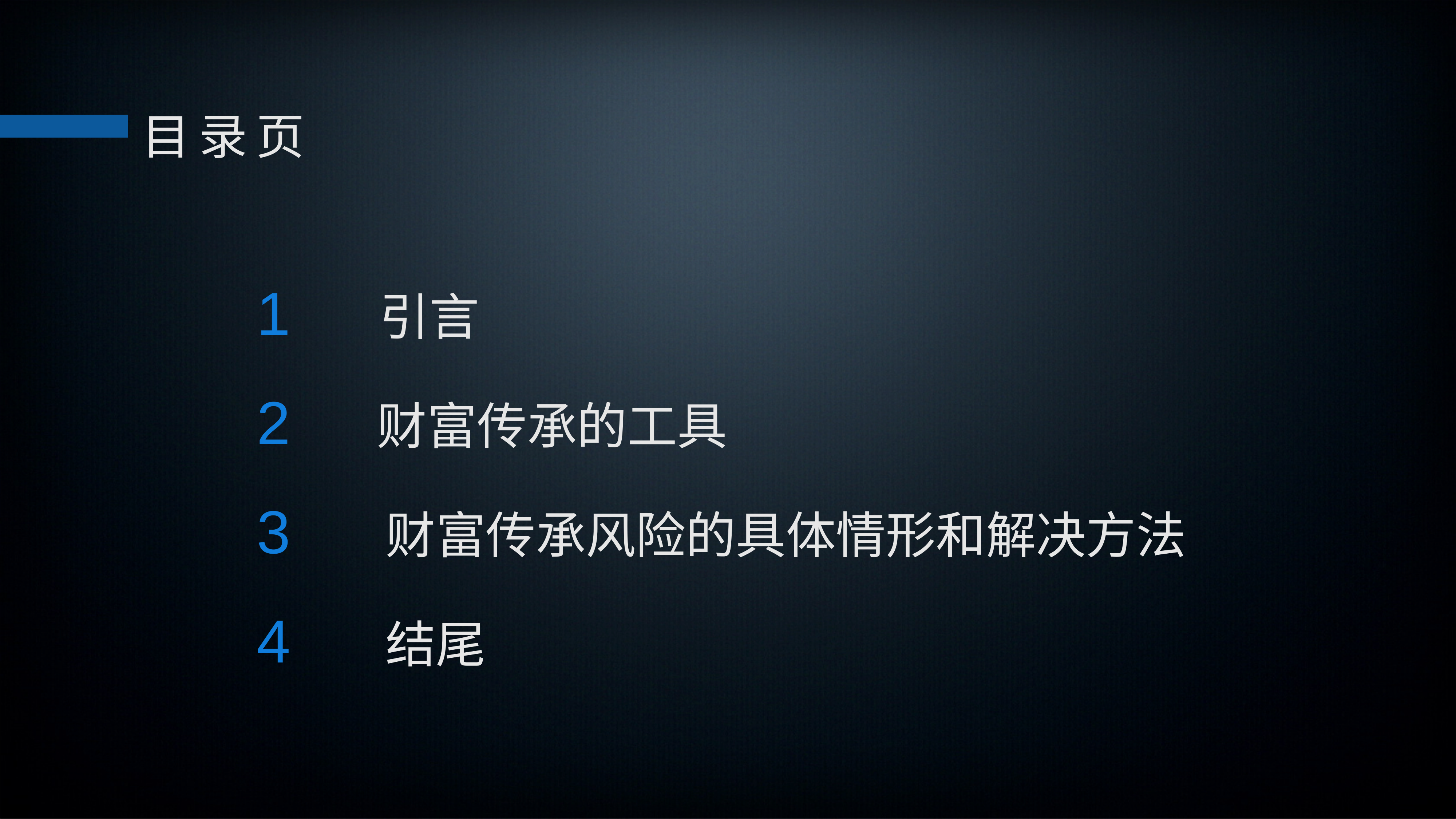

目录页

1   引言
2   财富传承的工具
3   财富传承风险的具体情形和解决方法
4   结尾